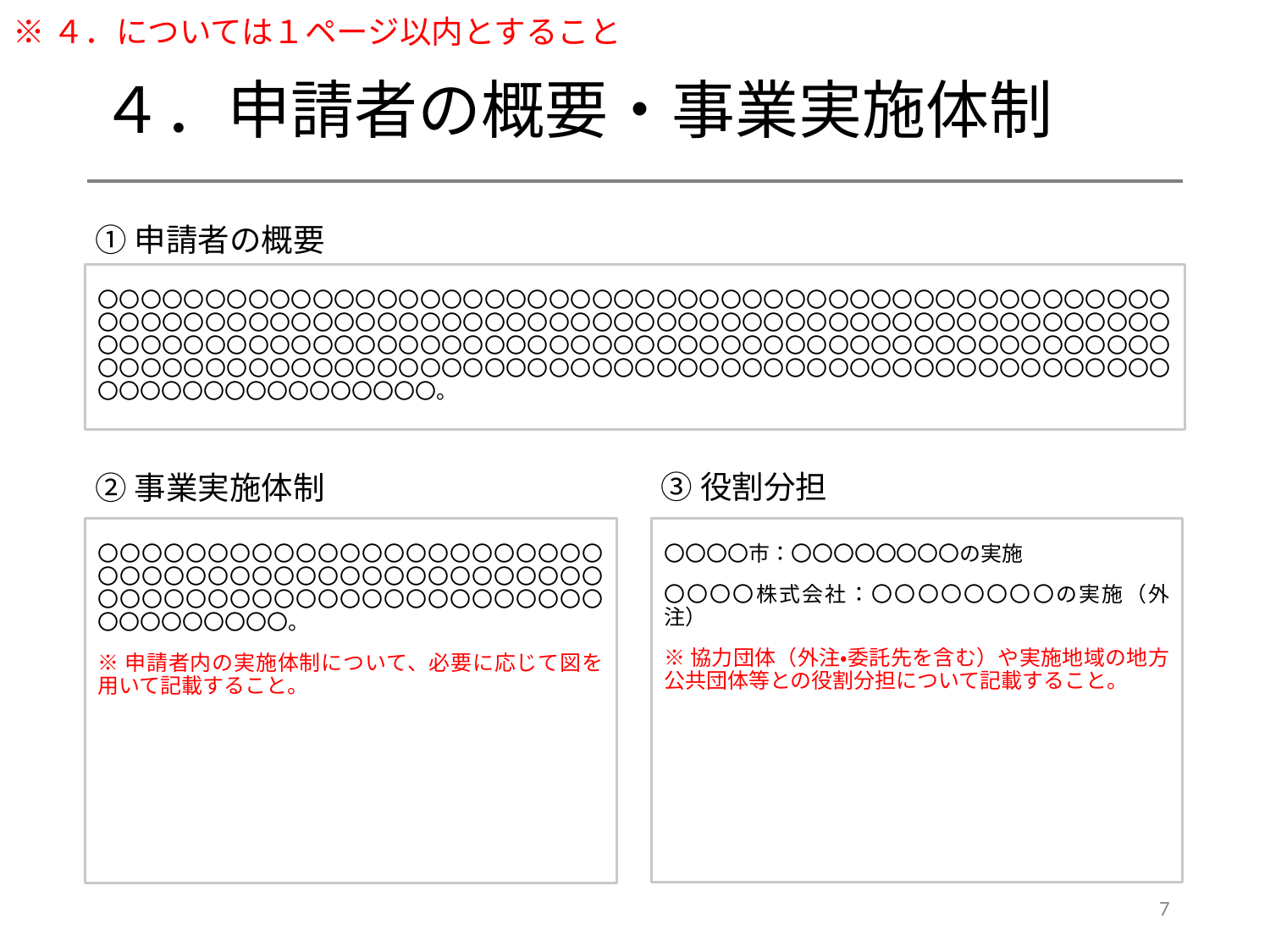

※４．については１ページ以内とすること
# ４．申請者の概要・事業実施体制
①申請者の概要
〇〇〇〇〇〇〇〇〇〇〇〇〇〇〇〇〇〇〇〇〇〇〇〇〇〇〇〇〇〇〇〇〇〇〇〇〇〇〇〇〇〇〇〇〇〇〇〇〇〇〇〇〇〇〇〇〇〇〇〇〇〇〇〇〇〇〇〇〇〇〇〇〇〇〇〇〇〇〇〇〇〇〇〇〇〇〇〇〇〇〇〇〇〇〇〇〇〇〇〇〇〇〇〇〇〇〇〇〇〇〇〇〇〇〇〇〇〇〇〇〇〇〇〇〇〇〇〇〇〇〇〇〇〇〇〇〇〇〇〇〇〇〇〇〇〇〇〇〇〇〇〇〇〇〇〇〇〇〇〇〇〇〇〇〇〇〇〇〇〇〇〇〇〇〇〇〇〇〇〇〇〇〇〇〇〇〇〇〇〇〇〇〇〇〇〇〇〇〇〇〇〇〇〇〇〇〇〇〇〇〇〇〇〇〇〇。
③役割分担
②事業実施体制
〇〇〇〇〇〇〇〇〇〇〇〇〇〇〇〇〇〇〇〇〇〇〇〇〇〇〇〇〇〇〇〇〇〇〇〇〇〇〇〇〇〇〇〇〇〇〇〇〇〇〇〇〇〇〇〇〇〇〇〇〇〇〇〇〇〇〇〇〇〇〇〇〇〇〇〇〇〇。
※申請者内の実施体制について、必要に応じて図を用いて記載すること。
〇〇〇〇市：〇〇〇〇〇〇〇〇の実施
〇〇〇〇株式会社：〇〇〇〇〇〇〇〇の実施（外注）
※協力団体（外注・委託先を含む）や実施地域の地方公共団体等との役割分担について記載すること。
7